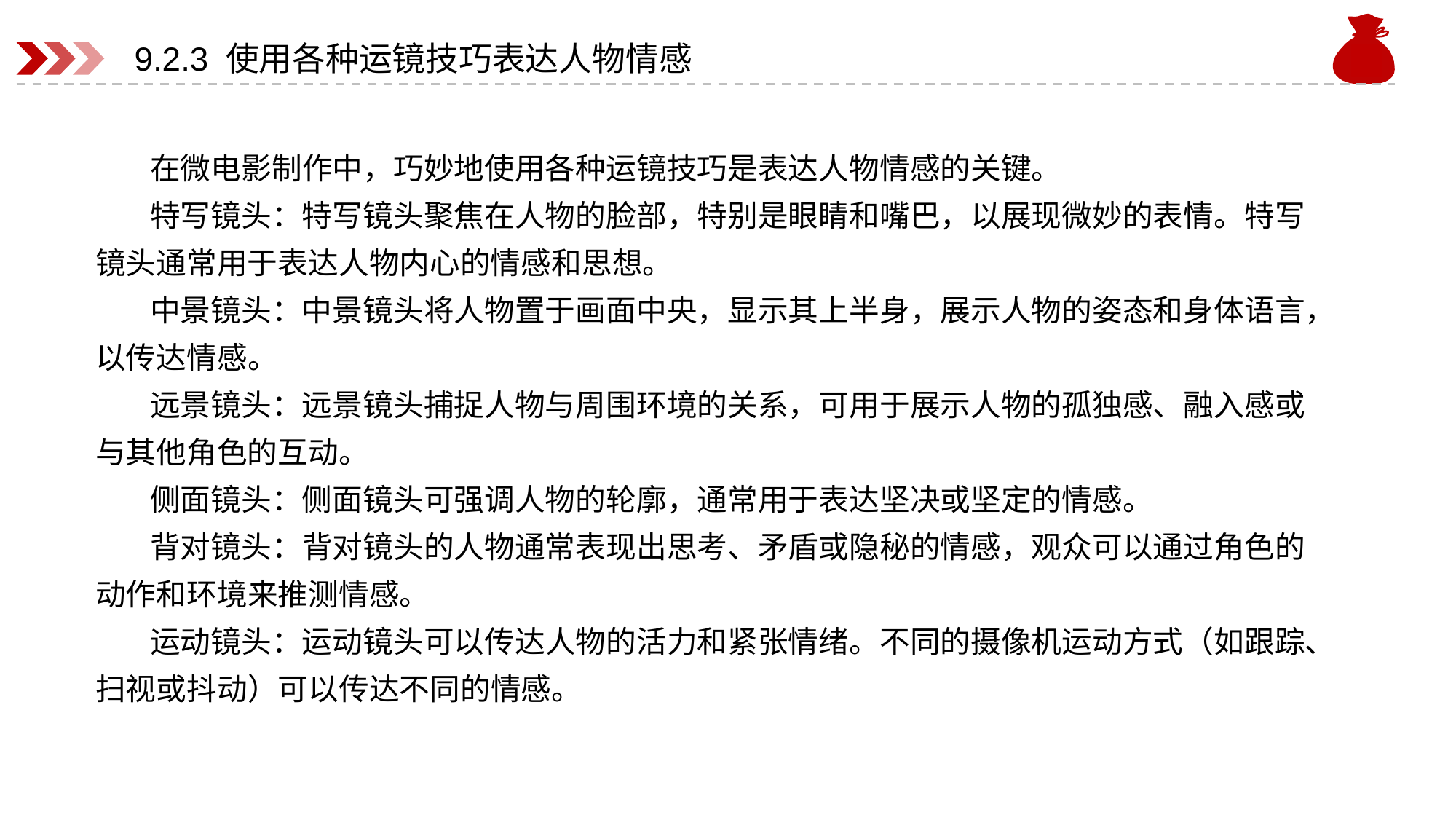

# 9.2.3 使用各种运镜技巧表达人物情感
23
在微电影制作中，巧妙地使用各种运镜技巧是表达人物情感的关键。
特写镜头：特写镜头聚焦在人物的脸部，特别是眼睛和嘴巴，以展现微妙的表情。特写镜头通常用于表达人物内心的情感和思想。
中景镜头：中景镜头将人物置于画面中央，显示其上半身，展示人物的姿态和身体语言，以传达情感。
远景镜头：远景镜头捕捉人物与周围环境的关系，可用于展示人物的孤独感、融入感或与其他角色的互动。
侧面镜头：侧面镜头可强调人物的轮廓，通常用于表达坚决或坚定的情感。
背对镜头：背对镜头的人物通常表现出思考、矛盾或隐秘的情感，观众可以通过角色的动作和环境来推测情感。
运动镜头：运动镜头可以传达人物的活力和紧张情绪。不同的摄像机运动方式（如跟踪、扫视或抖动）可以传达不同的情感。